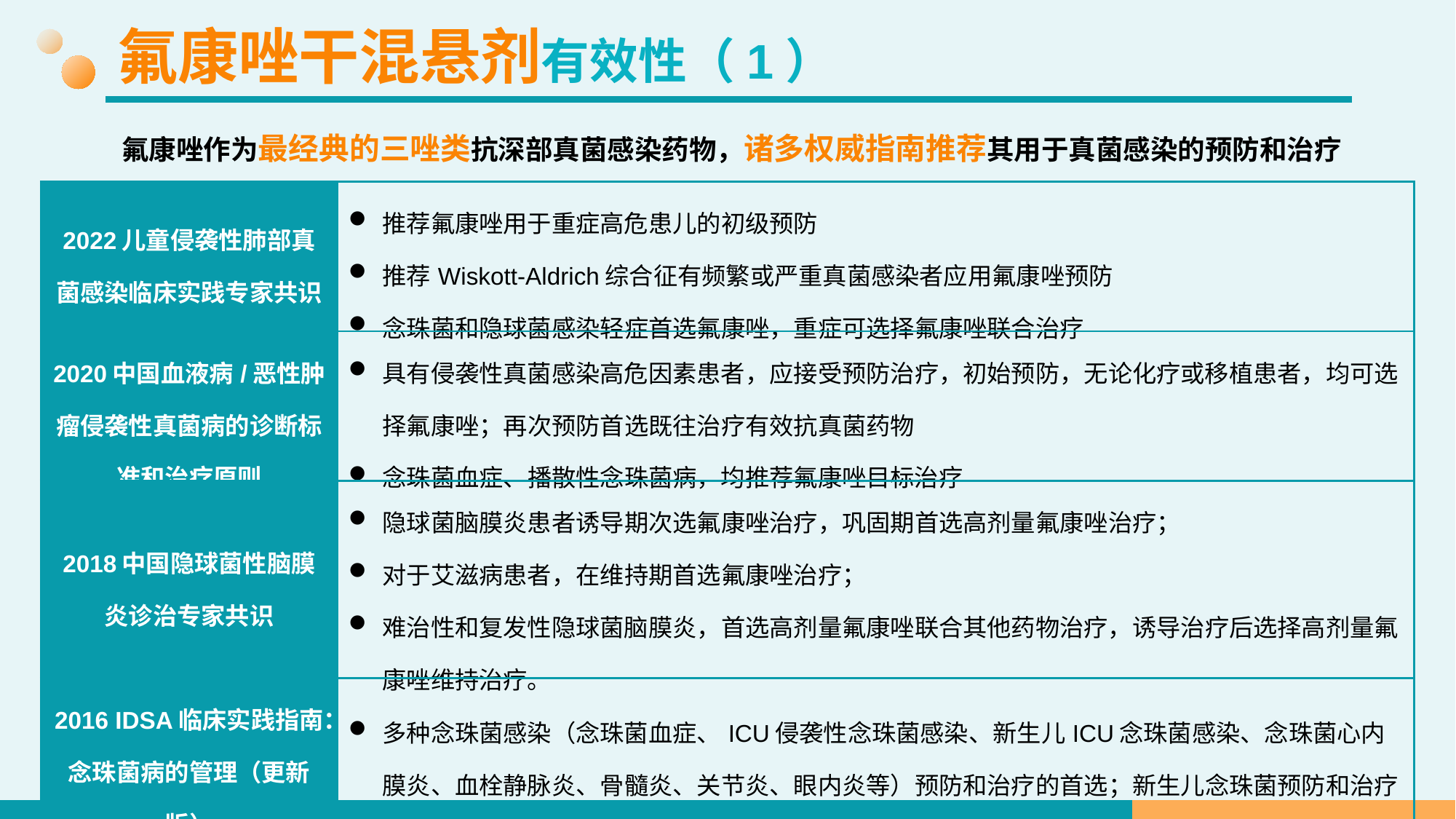

氟康唑干混悬剂有效性（1）
氟康唑作为最经典的三唑类抗深部真菌感染药物，诸多权威指南推荐其用于真菌感染的预防和治疗
| 2022儿童侵袭性肺部真菌感染临床实践专家共识 | 推荐氟康唑用于重症高危患儿的初级预防 推荐Wiskott-Aldrich综合征有频繁或严重真菌感染者应用氟康唑预防 念珠菌和隐球菌感染轻症首选氟康唑，重症可选择氟康唑联合治疗 |
| --- | --- |
| 2020中国血液病/恶性肿瘤侵袭性真菌病的诊断标准和治疗原则 | 具有侵袭性真菌感染高危因素患者，应接受预防治疗，初始预防，无论化疗或移植患者，均可选择氟康唑；再次预防首选既往治疗有效抗真菌药物 念珠菌血症、播散性念珠菌病，均推荐氟康唑目标治疗 |
| 2018中国隐球菌性脑膜炎诊治专家共识 | 隐球菌脑膜炎患者诱导期次选氟康唑治疗，巩固期首选高剂量氟康唑治疗； 对于艾滋病患者，在维持期首选氟康唑治疗； 难治性和复发性隐球菌脑膜炎，首选高剂量氟康唑联合其他药物治疗，诱导治疗后选择高剂量氟康唑维持治疗。 |
| 2016 IDSA临床实践指南：念珠菌病的管理（更新版） | 多种念珠菌感染（念珠菌血症、ICU侵袭性念珠菌感染、新生儿ICU念珠菌感染、念珠菌心内膜炎、血栓静脉炎、骨髓炎、关节炎、眼内炎等）预防和治疗的首选；新生儿念珠菌预防和治疗 |